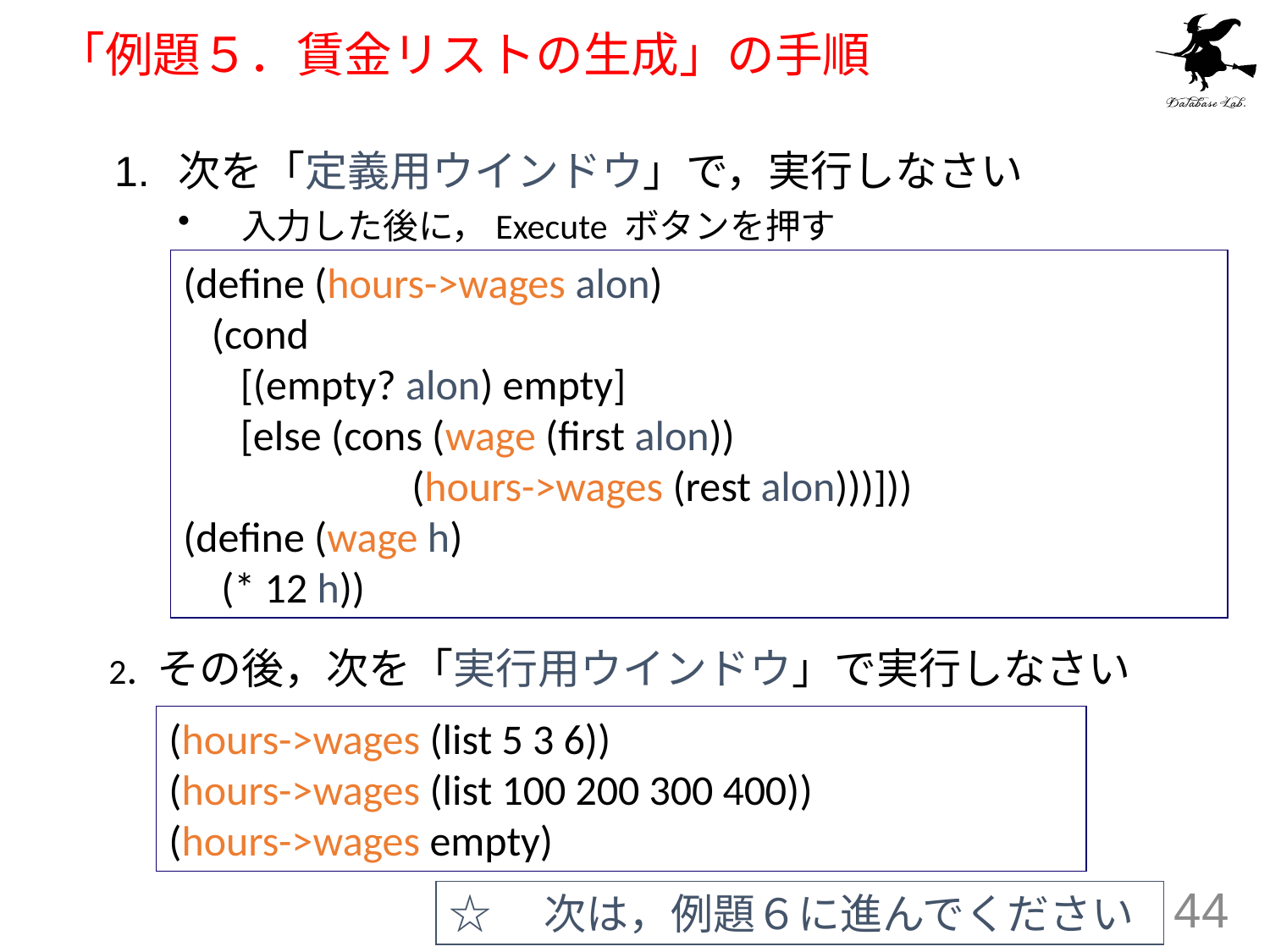

# 「例題５．賃金リストの生成」の手順
次を「定義用ウインドウ」で，実行しなさい
入力した後に，Execute ボタンを押す
(define (hours->wages alon)
   (cond
      [(empty? alon) empty]
      [else (cons (wage (first alon))
                        (hours->wages (rest alon)))]))
(define (wage h)
    (* 12 h))
2. その後，次を「実行用ウインドウ」で実行しなさい
(hours->wages (list 5 3 6))
(hours->wages (list 100 200 300 400))
(hours->wages empty)
☆　次は，例題６に進んでください
44